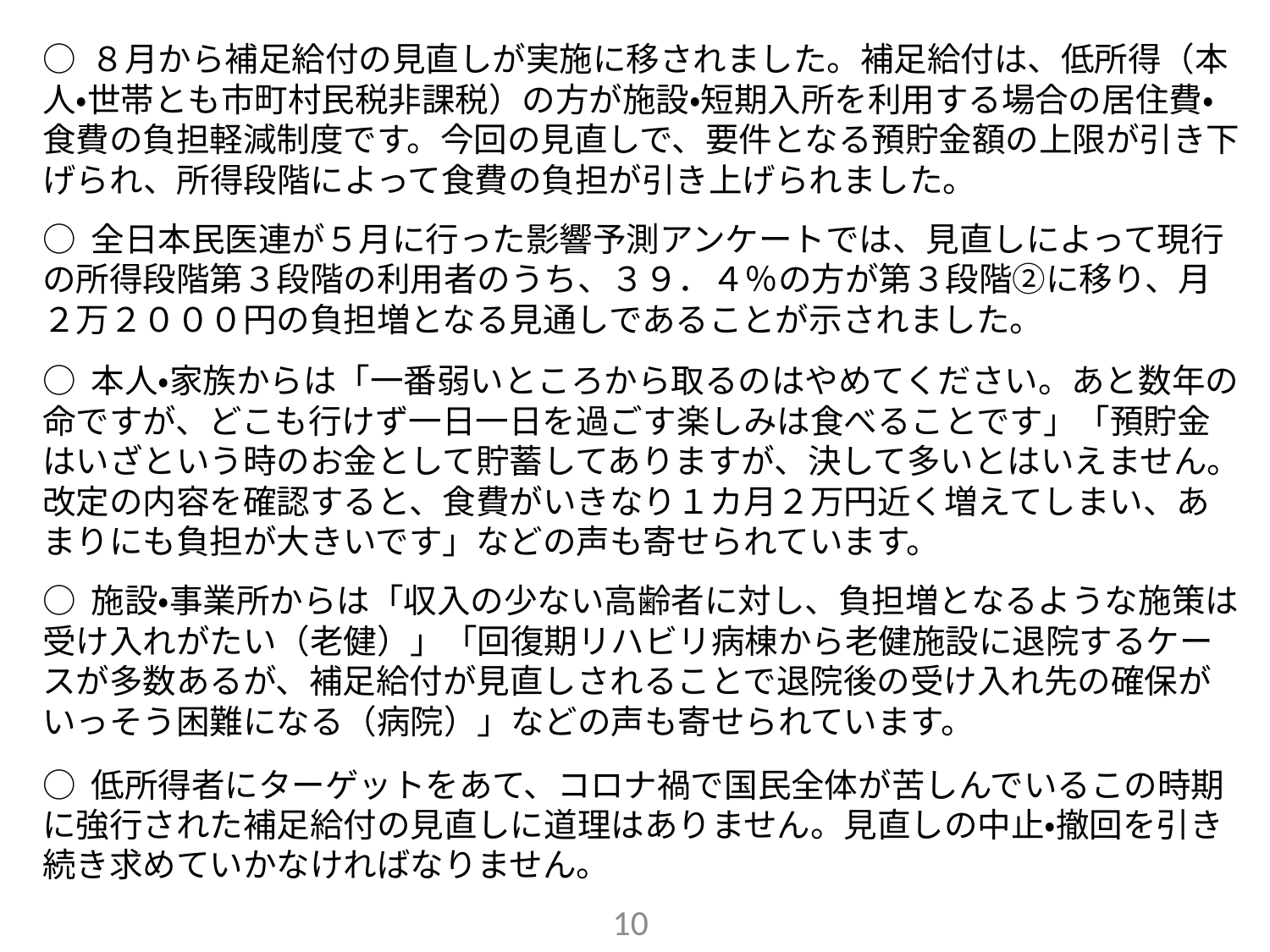

○ ８月から補足給付の見直しが実施に移されました。補足給付は、低所得（本人・世帯とも市町村民税非課税）の方が施設・短期入所を利用する場合の居住費・食費の負担軽減制度です。今回の見直しで、要件となる預貯金額の上限が引き下げられ、所得段階によって食費の負担が引き上げられました。

○ 全日本民医連が５月に行った影響予測アンケートでは、見直しによって現行の所得段階第３段階の利用者のうち、３９．４％の方が第３段階②に移り、月２万２０００円の負担増となる見通しであることが示されました。

○ 本人・家族からは「一番弱いところから取るのはやめてください。あと数年の命ですが、どこも行けず一日一日を過ごす楽しみは食べることです」「預貯金はいざという時のお金として貯蓄してありますが、決して多いとはいえません。改定の内容を確認すると、食費がいきなり１カ月２万円近く増えてしまい、あまりにも負担が大きいです」などの声も寄せられています。

○ 施設・事業所からは「収入の少ない高齢者に対し、負担増となるような施策は受け入れがたい（老健）」「回復期リハビリ病棟から老健施設に退院するケースが多数あるが、補足給付が見直しされることで退院後の受け入れ先の確保がいっそう困難になる（病院）」などの声も寄せられています。

○ 低所得者にターゲットをあて、コロナ禍で国民全体が苦しんでいるこの時期に強行された補足給付の見直しに道理はありません。見直しの中止・撤回を引き続き求めていかなければなりません。
10